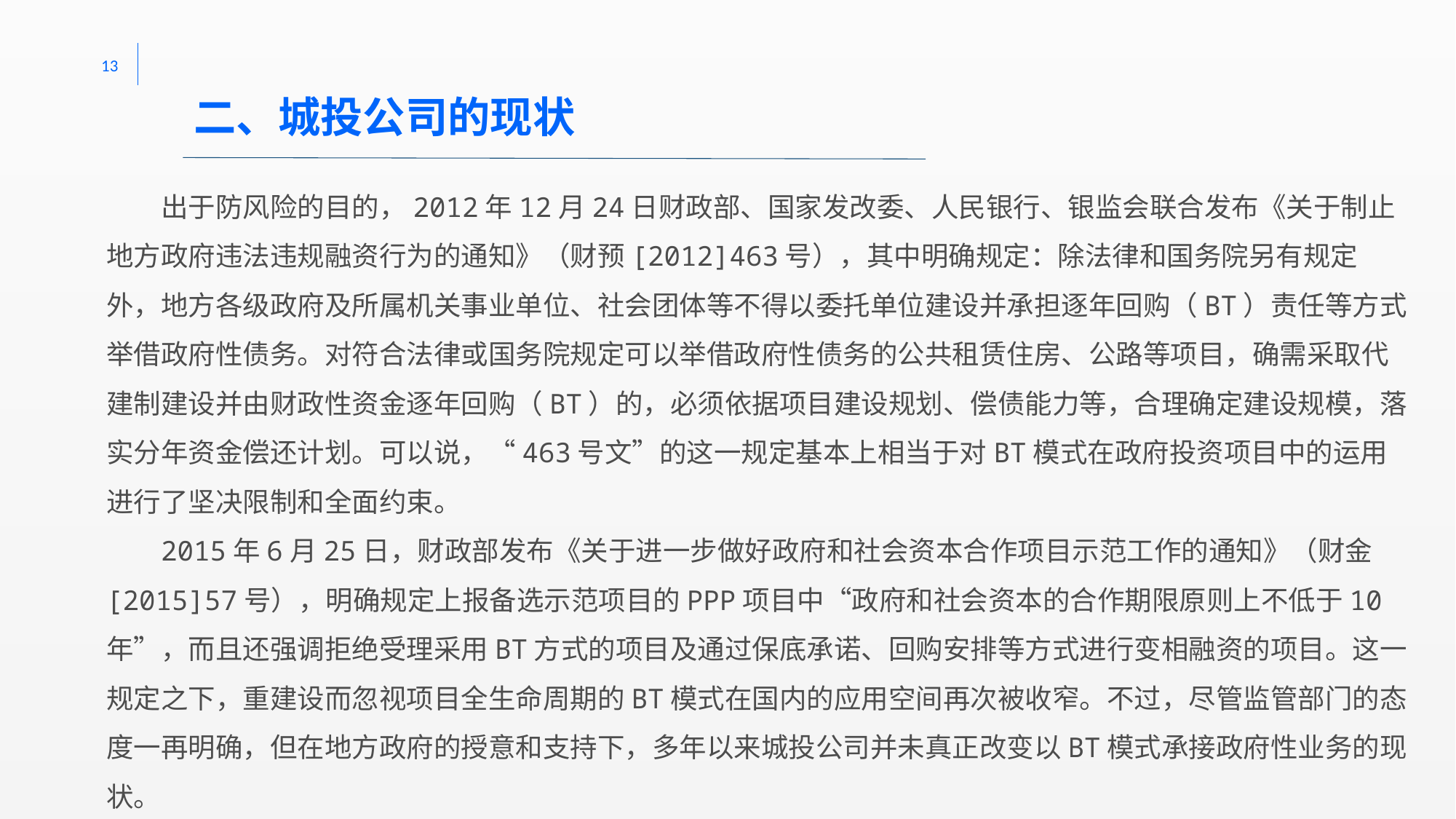

二、城投公司的现状

出于防风险的目的，2012年12月24日财政部、国家发改委、人民银行、银监会联合发布《关于制止地方政府违法违规融资行为的通知》（财预[2012]463号），其中明确规定：除法律和国务院另有规定外，地方各级政府及所属机关事业单位、社会团体等不得以委托单位建设并承担逐年回购（BT）责任等方式举借政府性债务。对符合法律或国务院规定可以举借政府性债务的公共租赁住房、公路等项目，确需采取代建制建设并由财政性资金逐年回购（BT）的，必须依据项目建设规划、偿债能力等，合理确定建设规模，落实分年资金偿还计划。可以说，“463号文”的这一规定基本上相当于对BT模式在政府投资项目中的运用进行了坚决限制和全面约束。
2015年6月25日，财政部发布《关于进一步做好政府和社会资本合作项目示范工作的通知》（财金[2015]57号），明确规定上报备选示范项目的PPP项目中“政府和社会资本的合作期限原则上不低于10年”，而且还强调拒绝受理采用BT方式的项目及通过保底承诺、回购安排等方式进行变相融资的项目。这一规定之下，重建设而忽视项目全生命周期的BT模式在国内的应用空间再次被收窄。不过，尽管监管部门的态度一再明确，但在地方政府的授意和支持下，多年以来城投公司并未真正改变以BT模式承接政府性业务的现状。